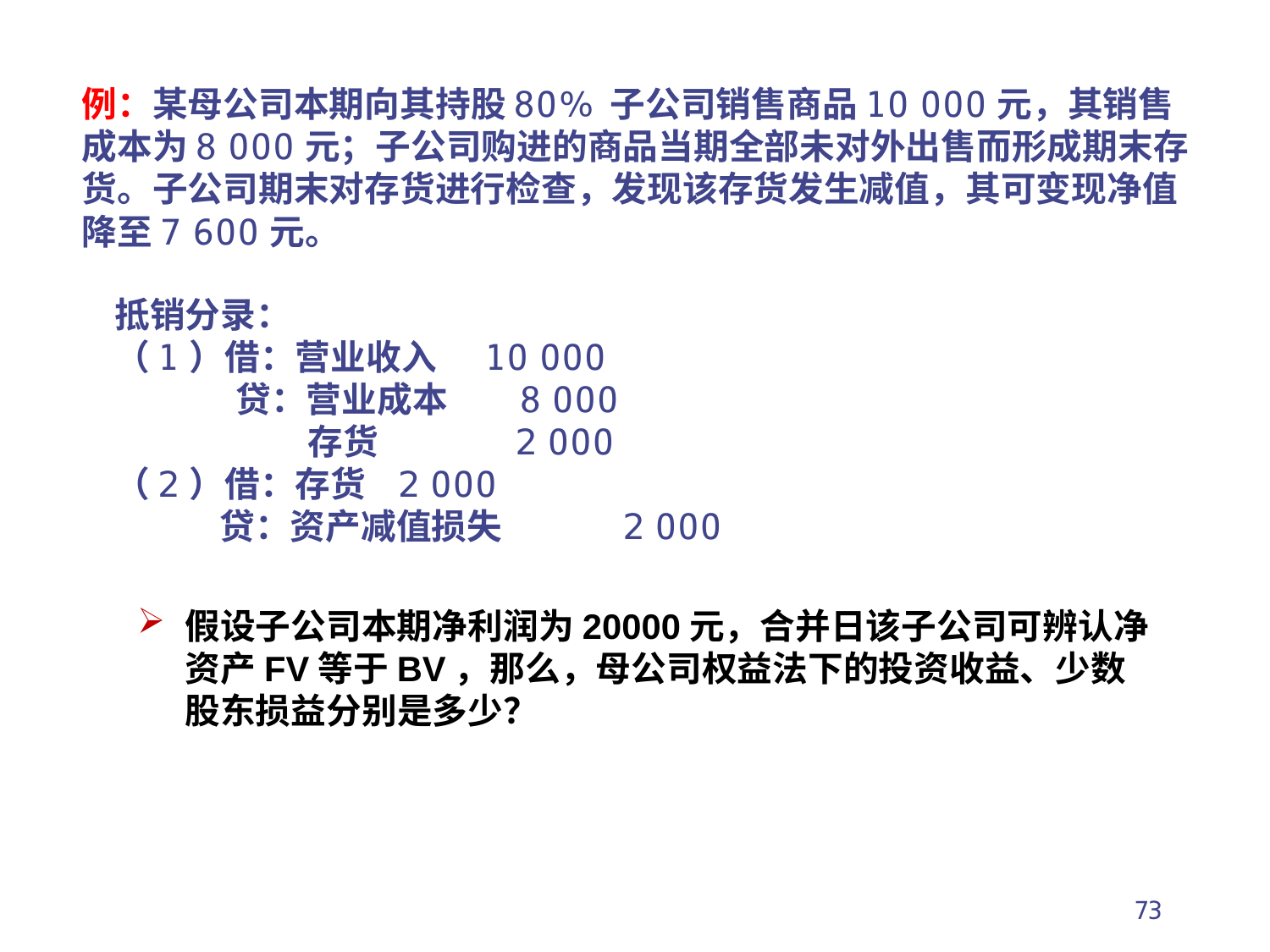

例：某母公司本期向其持股80%子公司销售商品10 000元，其销售成本为8 000元；子公司购进的商品当期全部未对外出售而形成期末存货。子公司期末对存货进行检查，发现该存货发生减值，其可变现净值降至7 600元。
抵销分录：
（1）借：营业收入     10 000
              贷：营业成本        8 000
                       存货                2 000
（2）借：存货   2 000
            贷：资产减值损失              2 000

假设子公司本期净利润为20000元，合并日该子公司可辨认净资产FV等于BV，那么，母公司权益法下的投资收益、少数股东损益分别是多少？

73